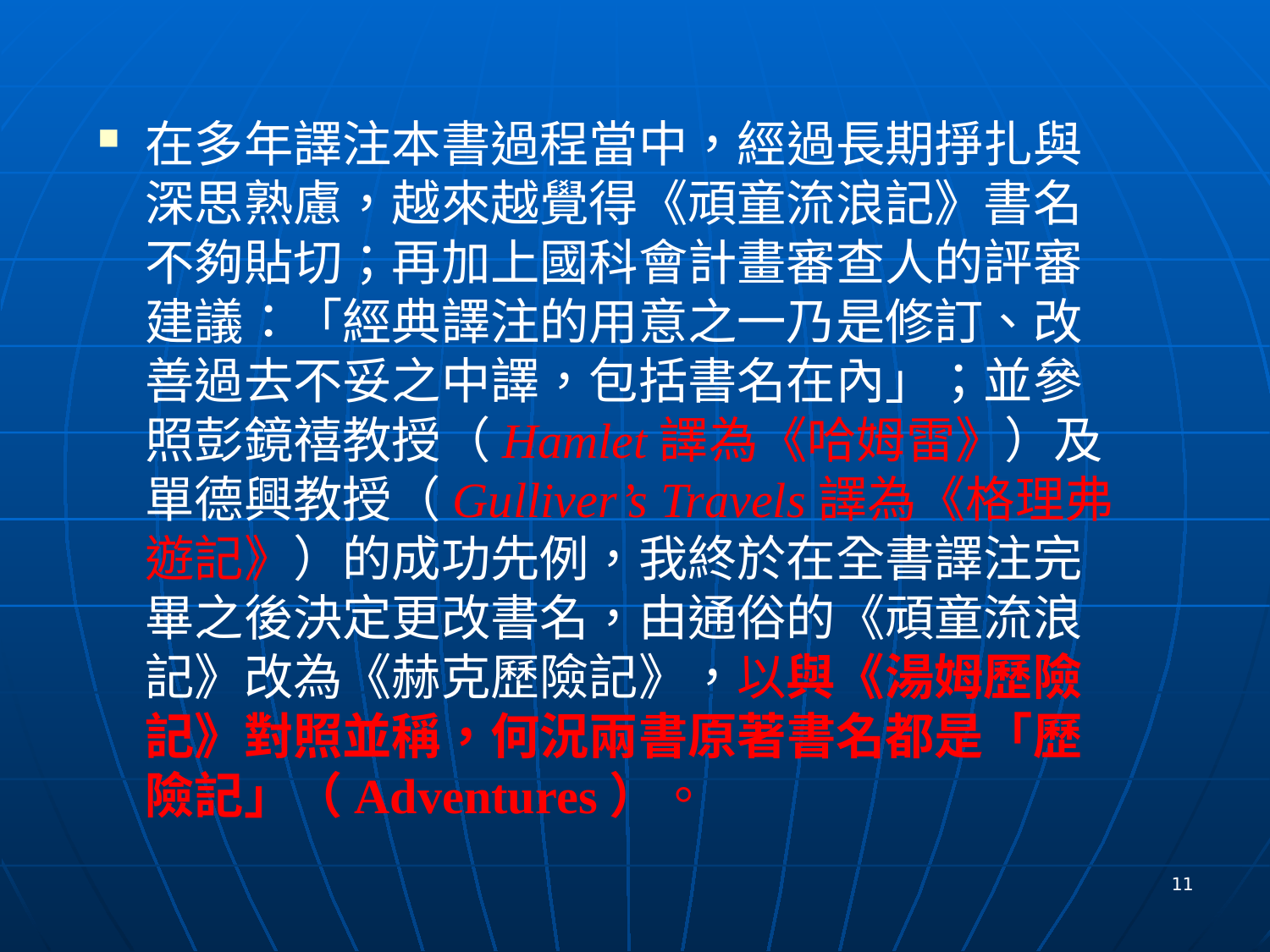

在多年譯注本書過程當中，經過長期掙扎與深思熟慮，越來越覺得《頑童流浪記》書名不夠貼切；再加上國科會計畫審查人的評審建議：「經典譯注的用意之一乃是修訂、改善過去不妥之中譯，包括書名在內」；並參照彭鏡禧教授（Hamlet譯為《哈姆雷》）及單德興教授（Gulliver’s Travels譯為《格理弗遊記》）的成功先例，我終於在全書譯注完畢之後決定更改書名，由通俗的《頑童流浪記》改為《赫克歷險記》，以與《湯姆歷險記》對照並稱，何況兩書原著書名都是「歷險記」（Adventures）。

11